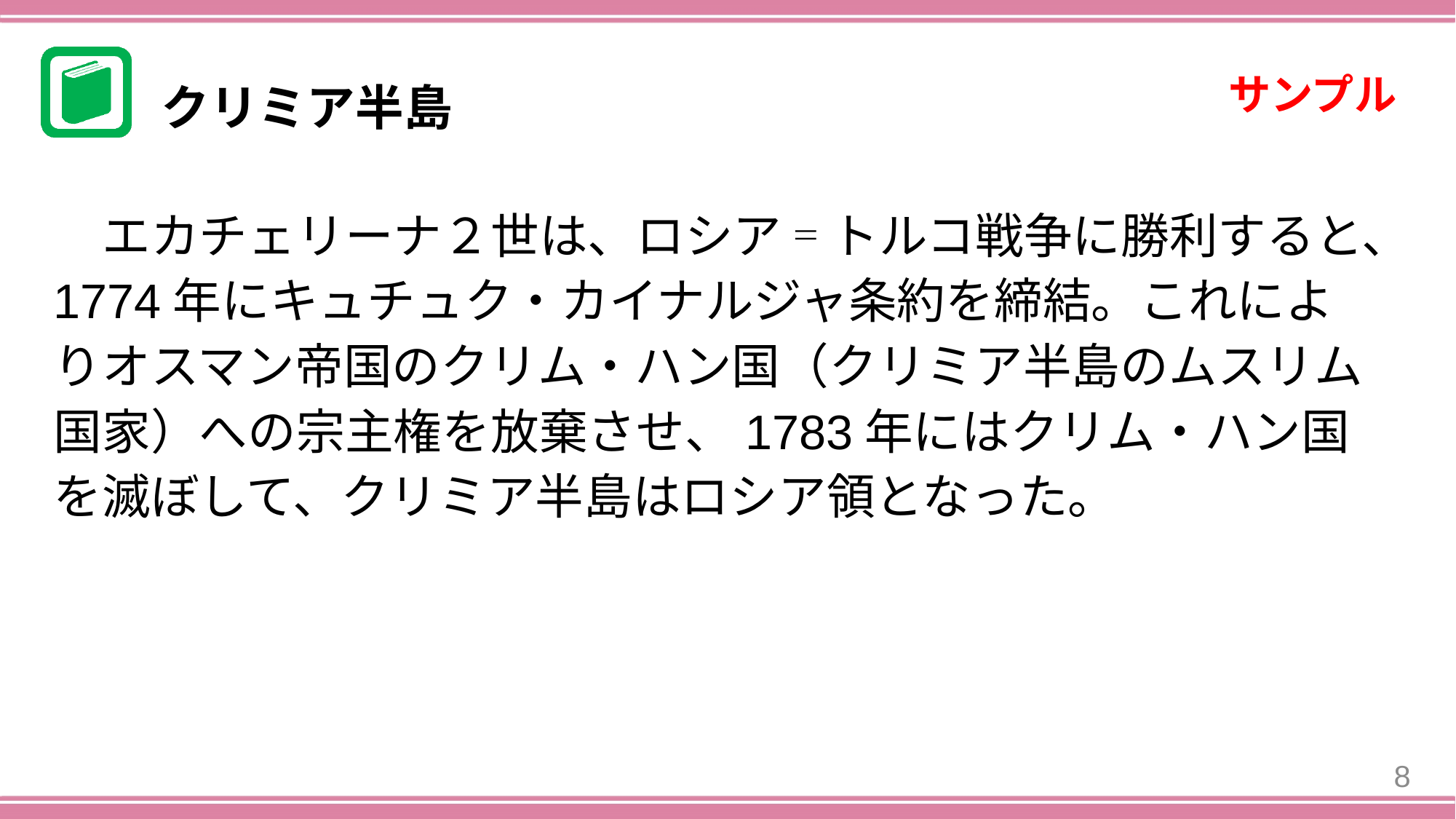

クリミア半島
　エカチェリーナ２世は、ロシア゠トルコ戦争に勝利すると、1774年にキュチュク・カイナルジャ条約を締結。これによりオスマン帝国のクリム・ハン国（クリミア半島のムスリム国家）への宗主権を放棄させ、1783年にはクリム・ハン国を滅ぼして、クリミア半島はロシア領となった。